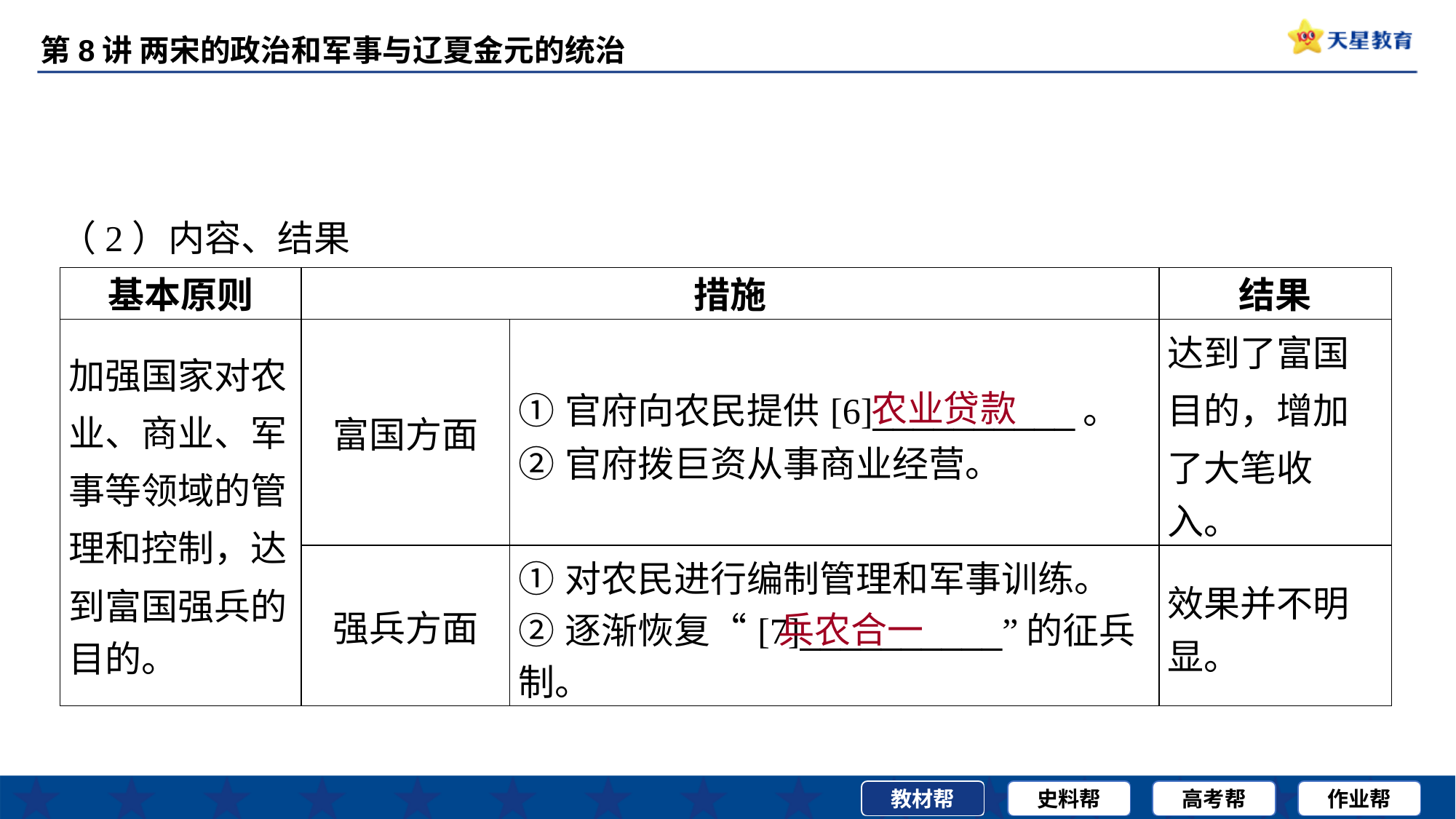

（2）内容、结果
| 基本原则 | 措施 |  | 结果 |
| --- | --- | --- | --- |
| 加强国家对农 业、商业、军 事等领域的管 理和控制，达 到富国强兵的 目的。 | 富国方面 | ①官府向农民提供[6]\_\_\_\_\_\_\_\_\_\_。 ②官府拨巨资从事商业经营。 | 达到了富国 目的，增加 了大笔收 入。 |
|  | 强兵方面 | ①对农民进行编制管理和军事训练。 ②逐渐恢复“[7]\_\_\_\_\_\_\_\_\_\_”的征兵制。 | 效果并不明 显。 |
农业贷款
兵农合一